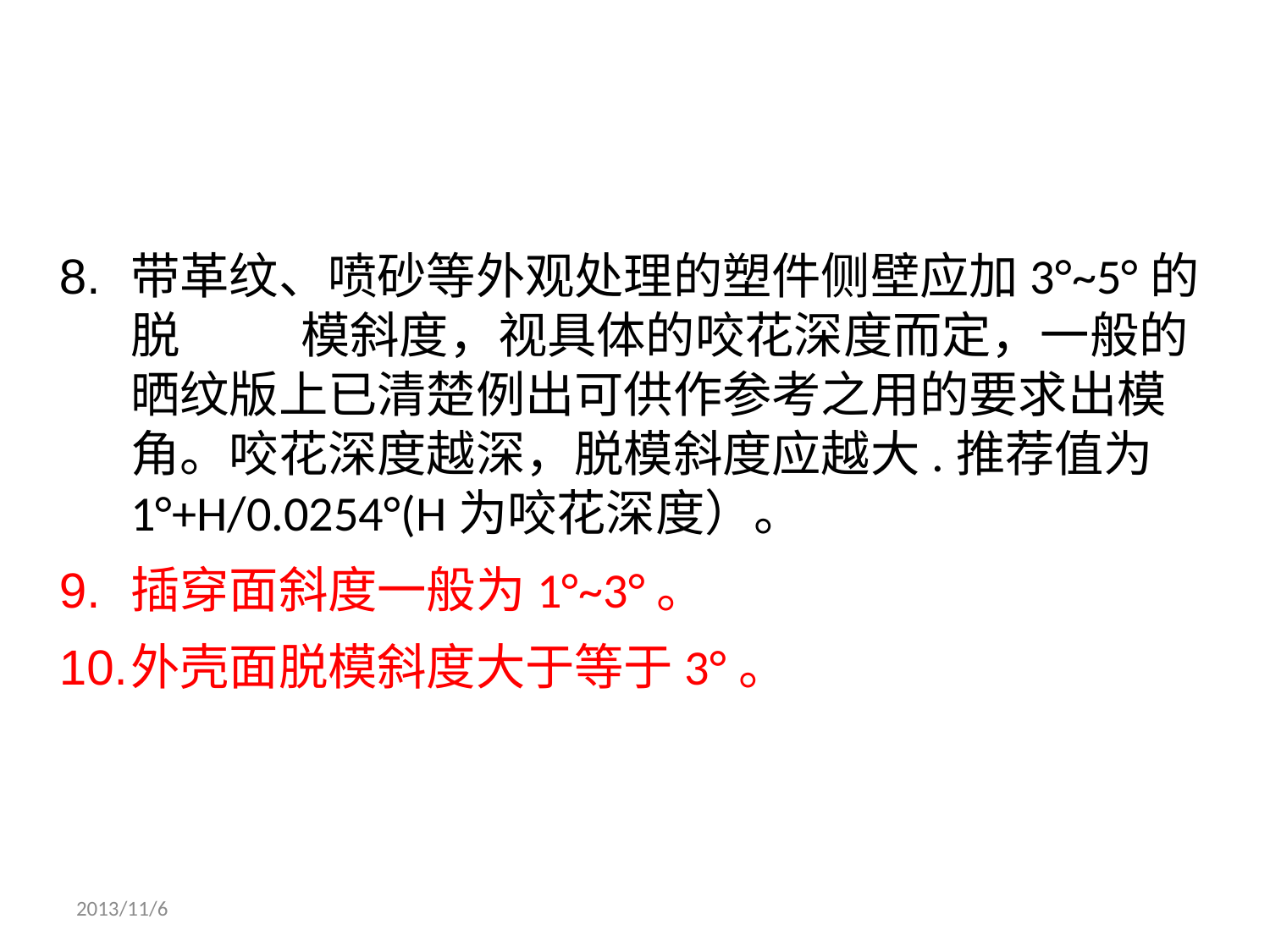

带革纹、喷砂等外观处理的塑件侧壁应加3°~5°的脱           模斜度，视具体的咬花深度而定，一般的晒纹版上已清楚例出可供作参考之用的要求出模角。咬花深度越深，脱模斜度应越大.推荐值为1°+H/0.0254°(H为咬花深度）。
插穿面斜度一般为1°~3°。
外壳面脱模斜度大于等于3°。
2013/11/6